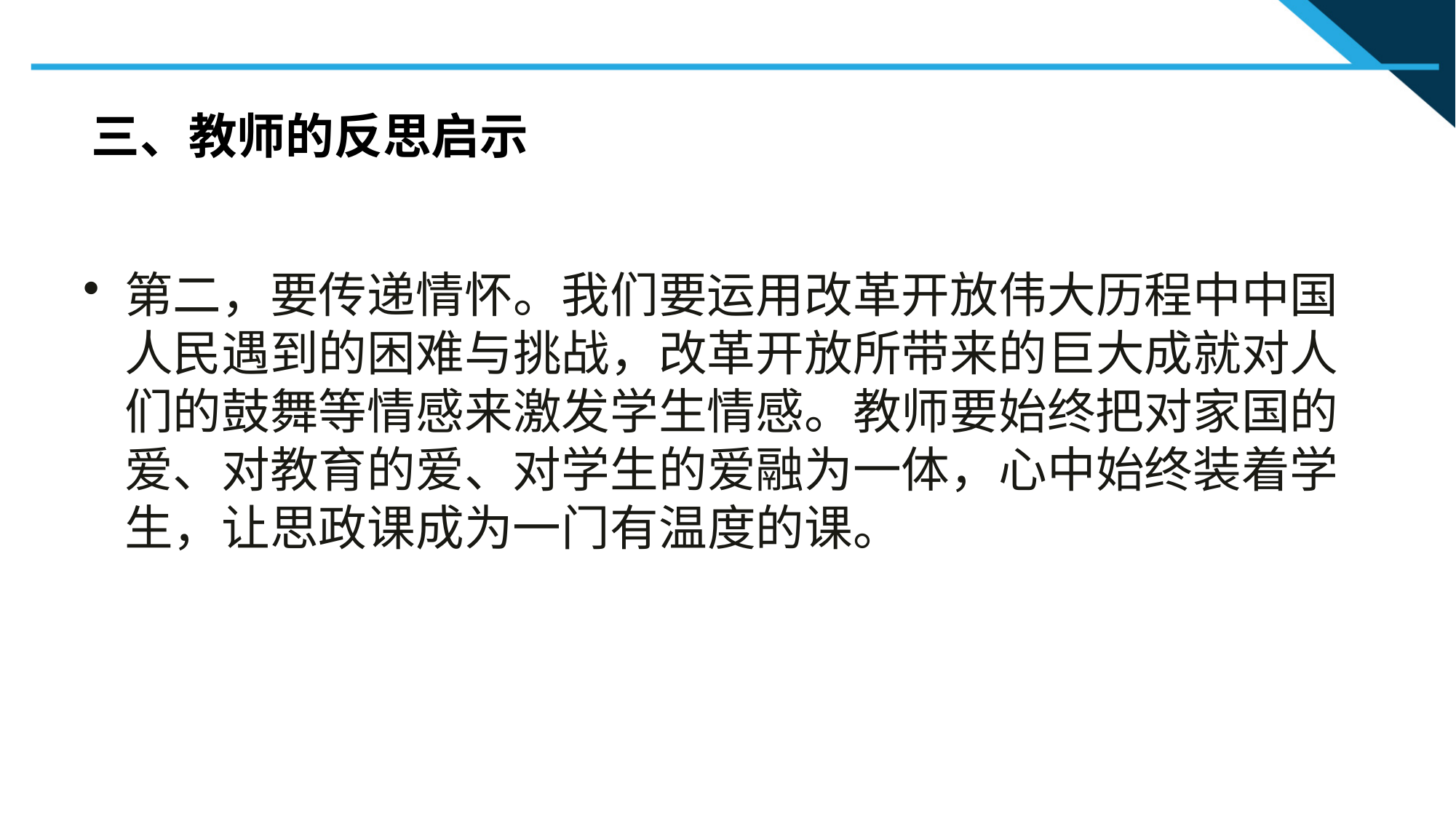

#
  三、教师的反思启示

第二，要传递情怀。我们要运用改革开放伟大历程中中国人民遇到的困难与挑战，改革开放所带来的巨大成就对人们的鼓舞等情感来激发学生情感。教师要始终把对家国的爱、对教育的爱、对学生的爱融为一体，心中始终装着学生，让思政课成为一门有温度的课。